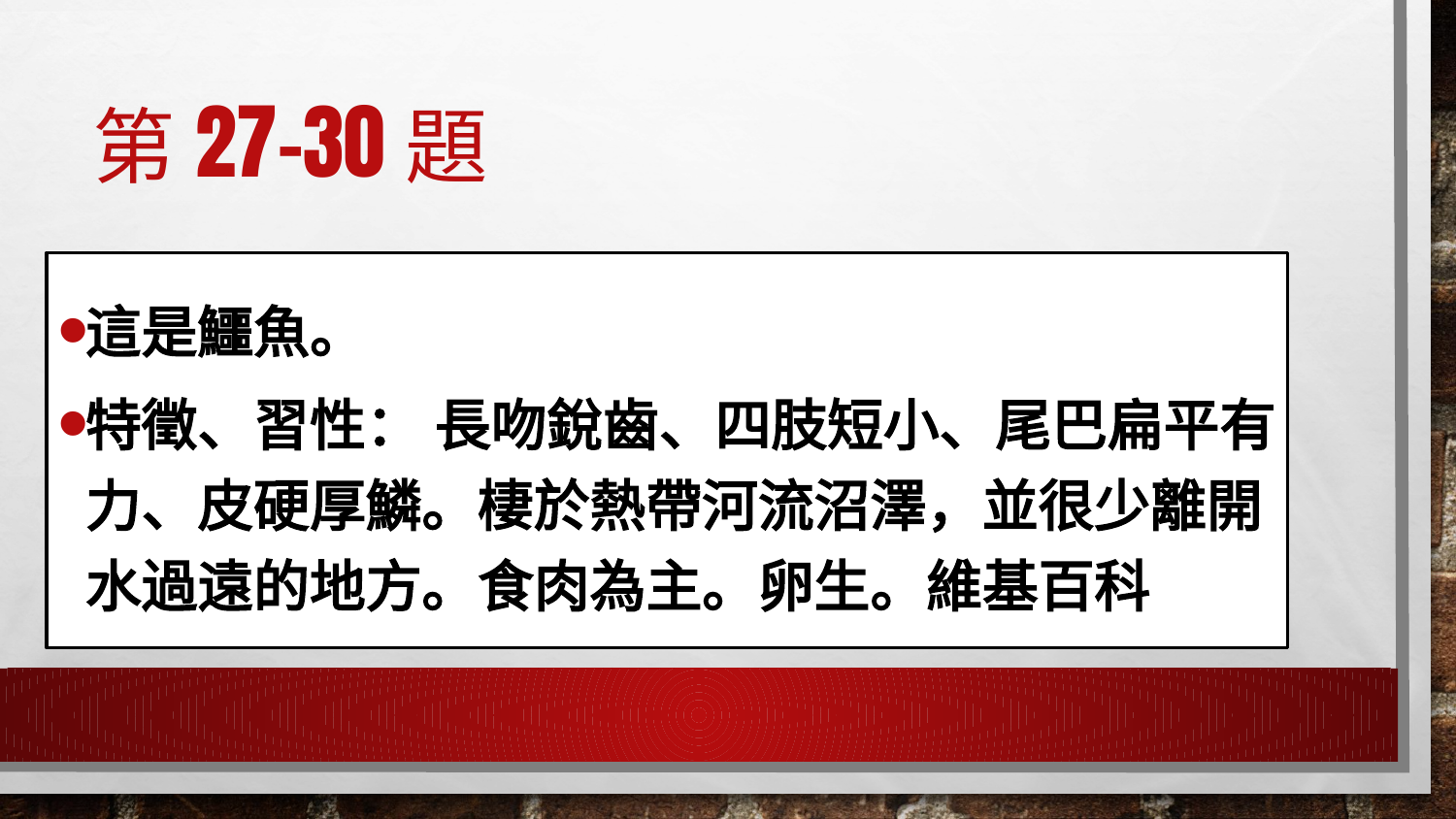

# 第27-30題
這是鱷魚。
特徵、習性： 長吻銳齒、四肢短小、尾巴扁平有力、皮硬厚鱗。棲於熱帶河流沼澤，並很少離開水過遠的地方。食肉為主。卵生。維基百科